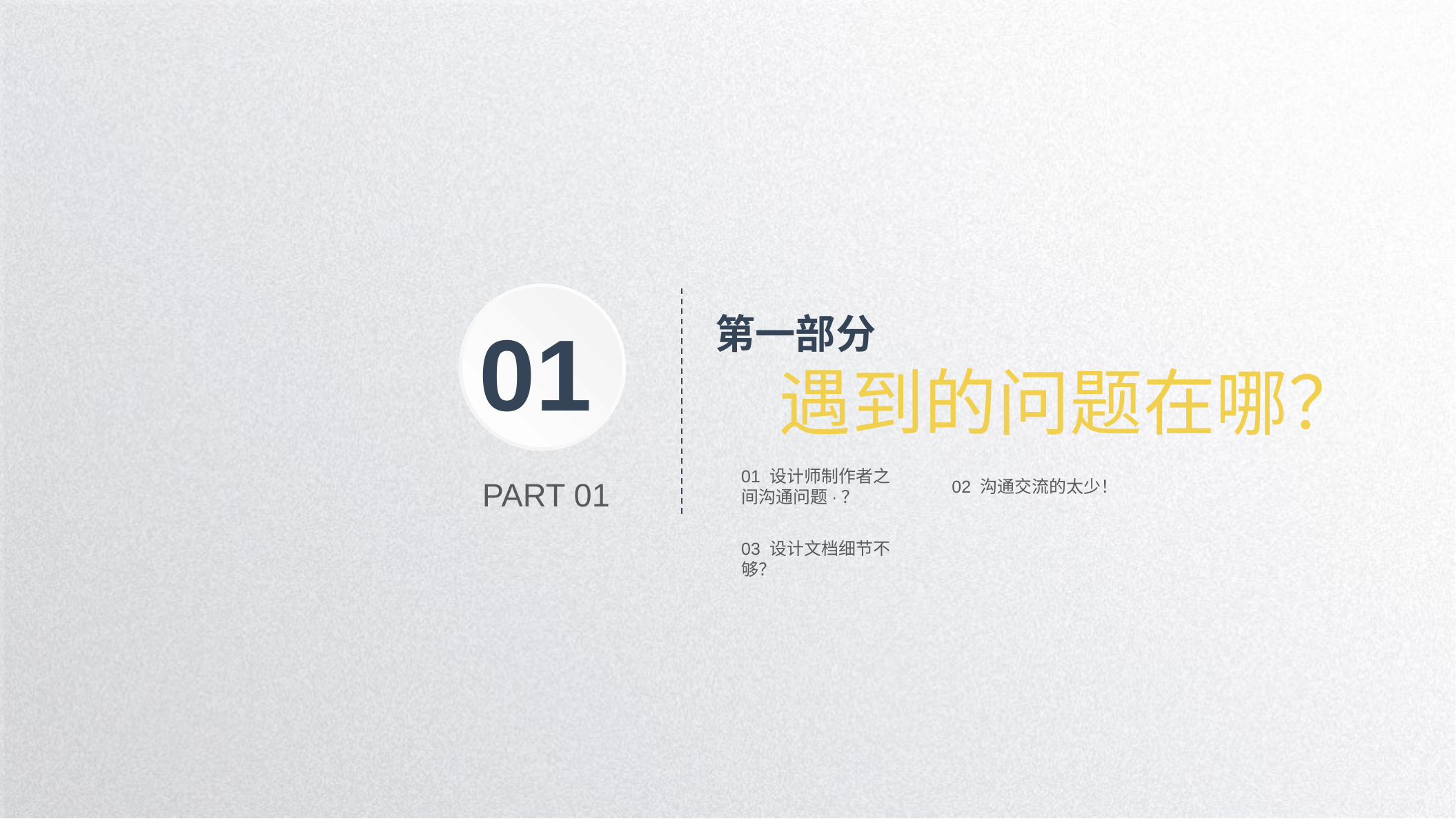

第一部分
   遇到的问题在哪？
01
01 设计师制作者之间沟通问题·？
02 沟通交流的太少！
PART 01
03 设计文档细节不够？